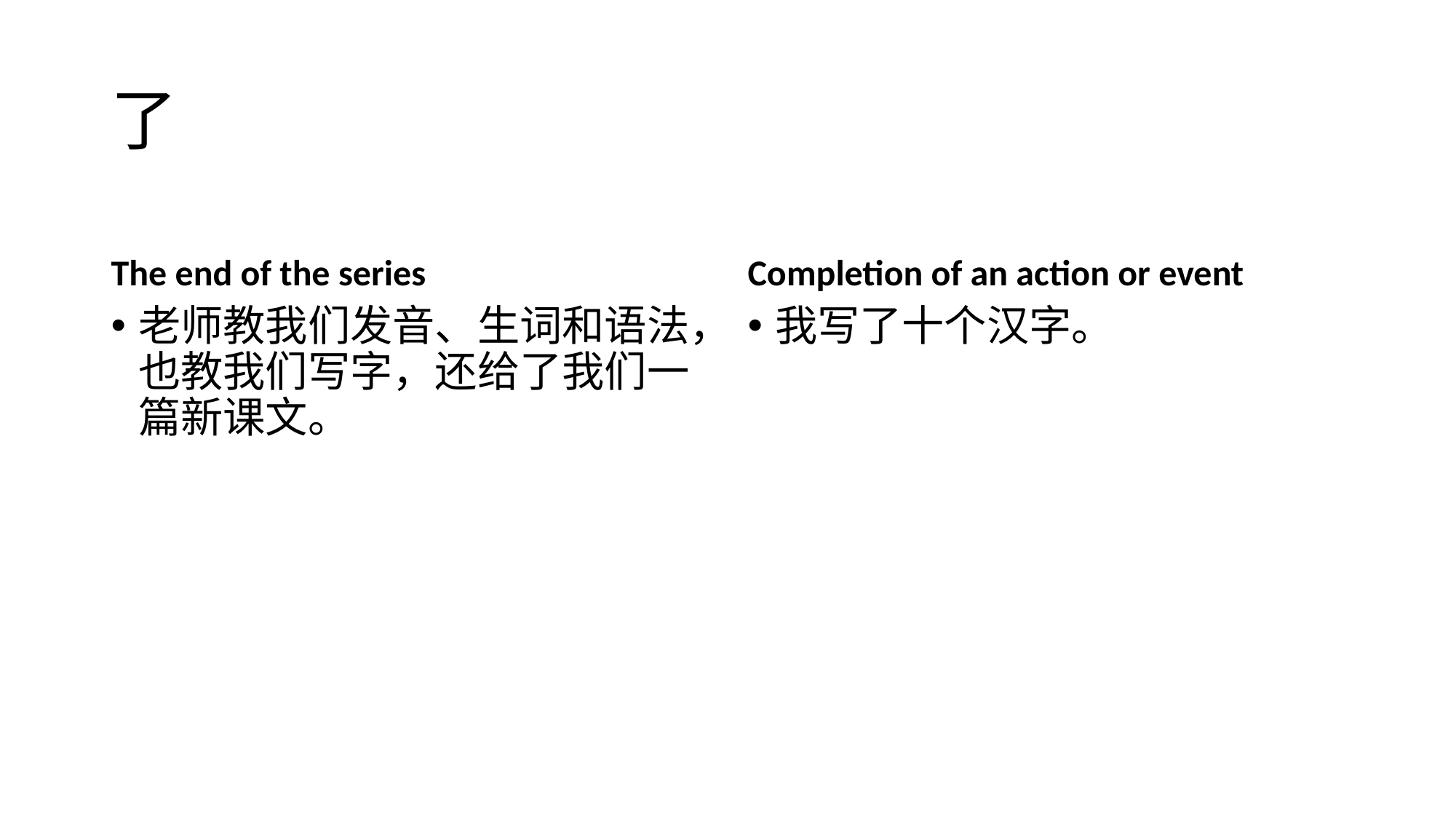

# 了
The end of the series
Completion of an action or event
老师教我们发音、生词和语法，也教我们写字，还给了我们一篇新课文。
我写了十个汉字。